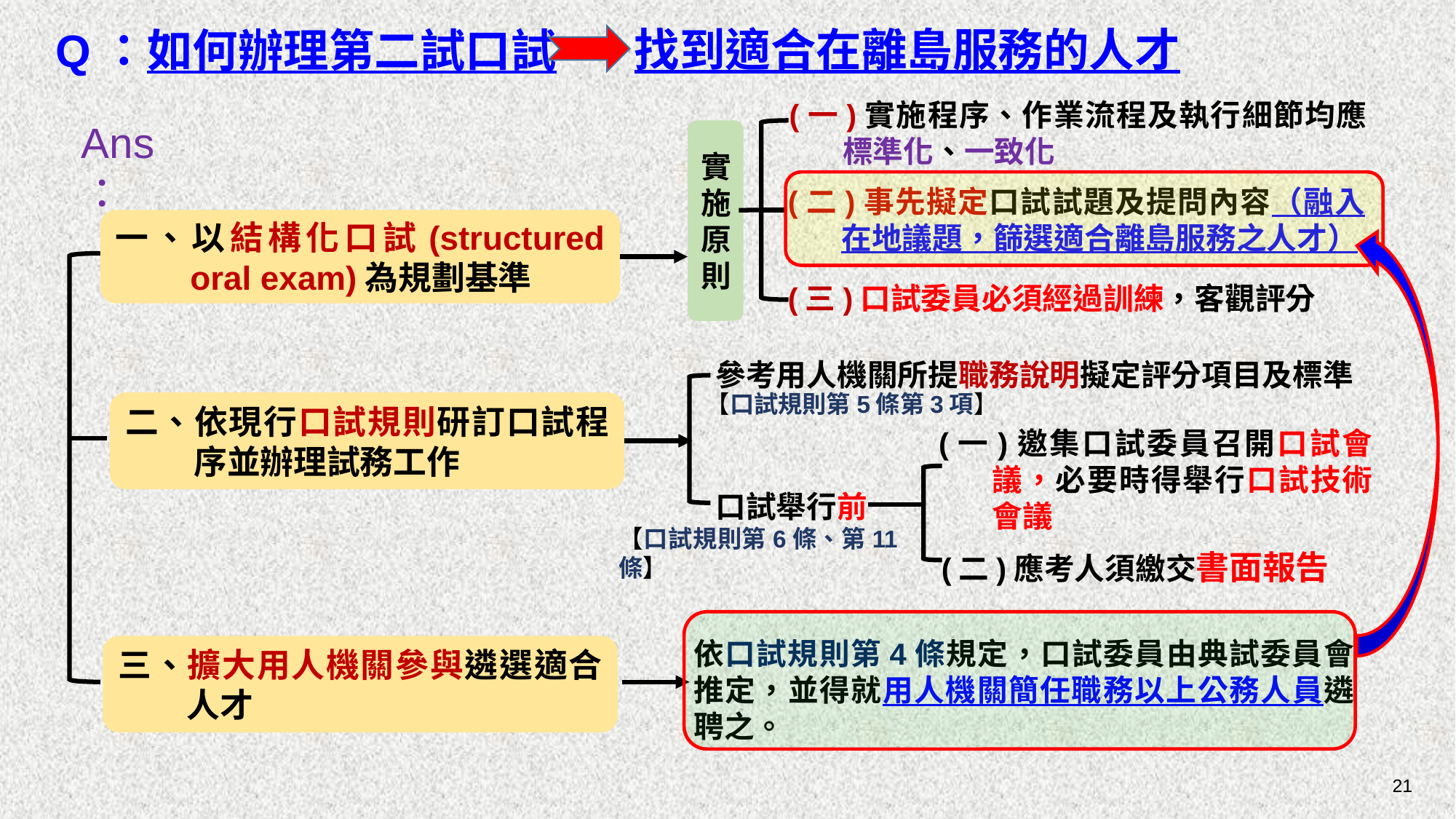

找到適合在離島服務的人才
Q：如何辦理第二試口試

(一)實施程序、作業流程及執行細節均應標準化、一致化
實施原則

(二)事先擬定口試試題及提問內容（融入在地議題，篩選適合離島服務之人才）
一、以結構化口試(structured oral exam)為規劃基準

(三)口試委員必須經過訓練，客觀評分
參考用人機關所提職務說明擬定評分項目及標準

二、依現行口試規則研訂口試程序並辦理試務工作

口試舉行前
(二)應考人須繳交書面報告
依口試規則第4條規定，口試委員由典試委員會推定，並得就用人機關簡任職務以上公務人員遴聘之。
三、擴大用人機關參與遴選適合人才
【口試規則第5條第3項】
【口試規則第6條、第11條】
(一)邀集口試委員召開口試會議，必要時得舉行口試技術會議
Ans：

21